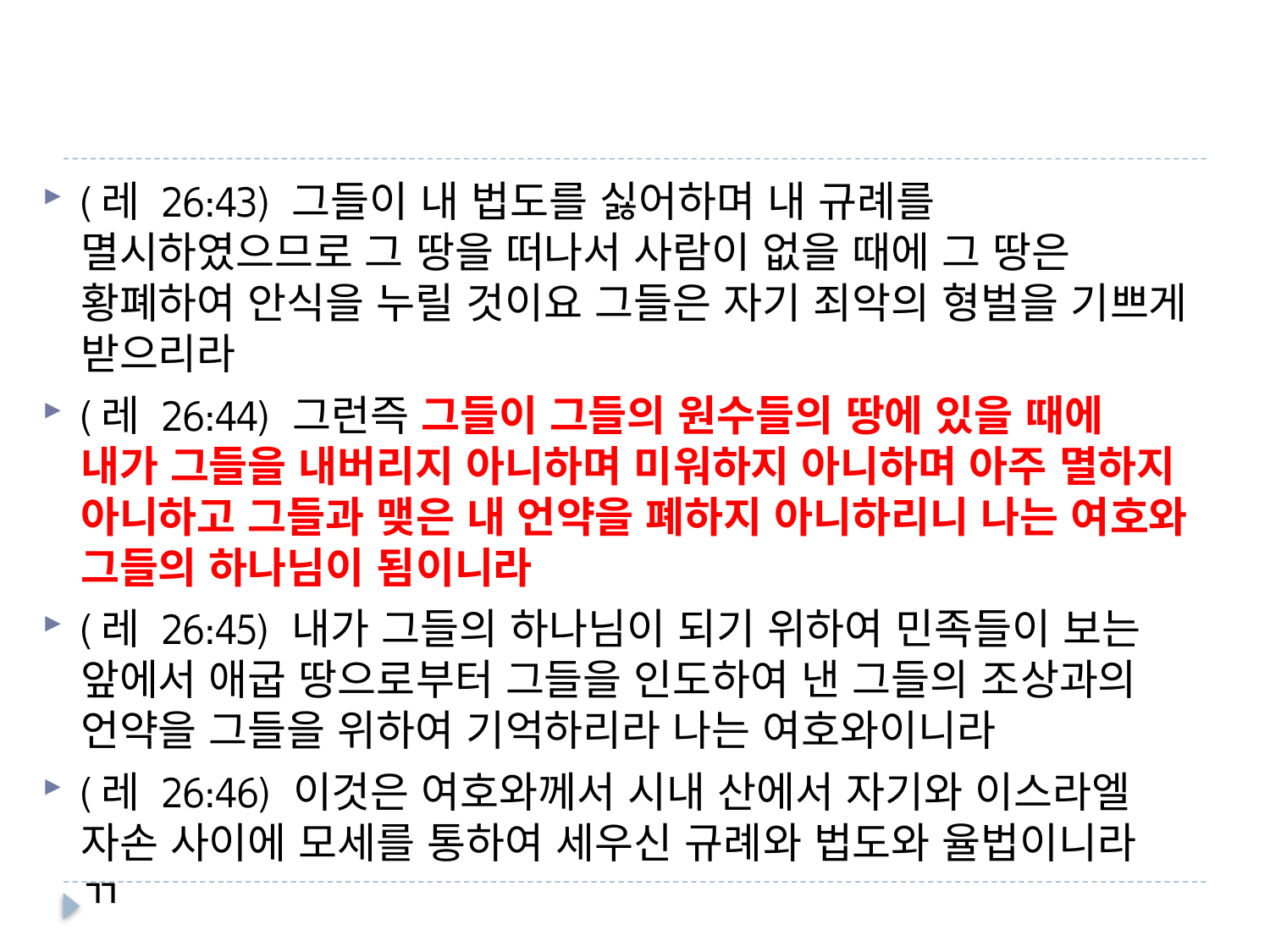

#
(레 26:43) 그들이 내 법도를 싫어하며 내 규례를 멸시하였으므로 그 땅을 떠나서 사람이 없을 때에 그 땅은 황폐하여 안식을 누릴 것이요 그들은 자기 죄악의 형벌을 기쁘게 받으리라
(레 26:44) 그런즉 그들이 그들의 원수들의 땅에 있을 때에 내가 그들을 내버리지 아니하며 미워하지 아니하며 아주 멸하지 아니하고 그들과 맺은 내 언약을 폐하지 아니하리니 나는 여호와 그들의 하나님이 됨이니라
(레 26:45) 내가 그들의 하나님이 되기 위하여 민족들이 보는 앞에서 애굽 땅으로부터 그들을 인도하여 낸 그들의 조상과의 언약을 그들을 위하여 기억하리라 나는 여호와이니라
(레 26:46) 이것은 여호와께서 시내 산에서 자기와 이스라엘 자손 사이에 모세를 통하여 세우신 규례와 법도와 율법이니라   ㄲ